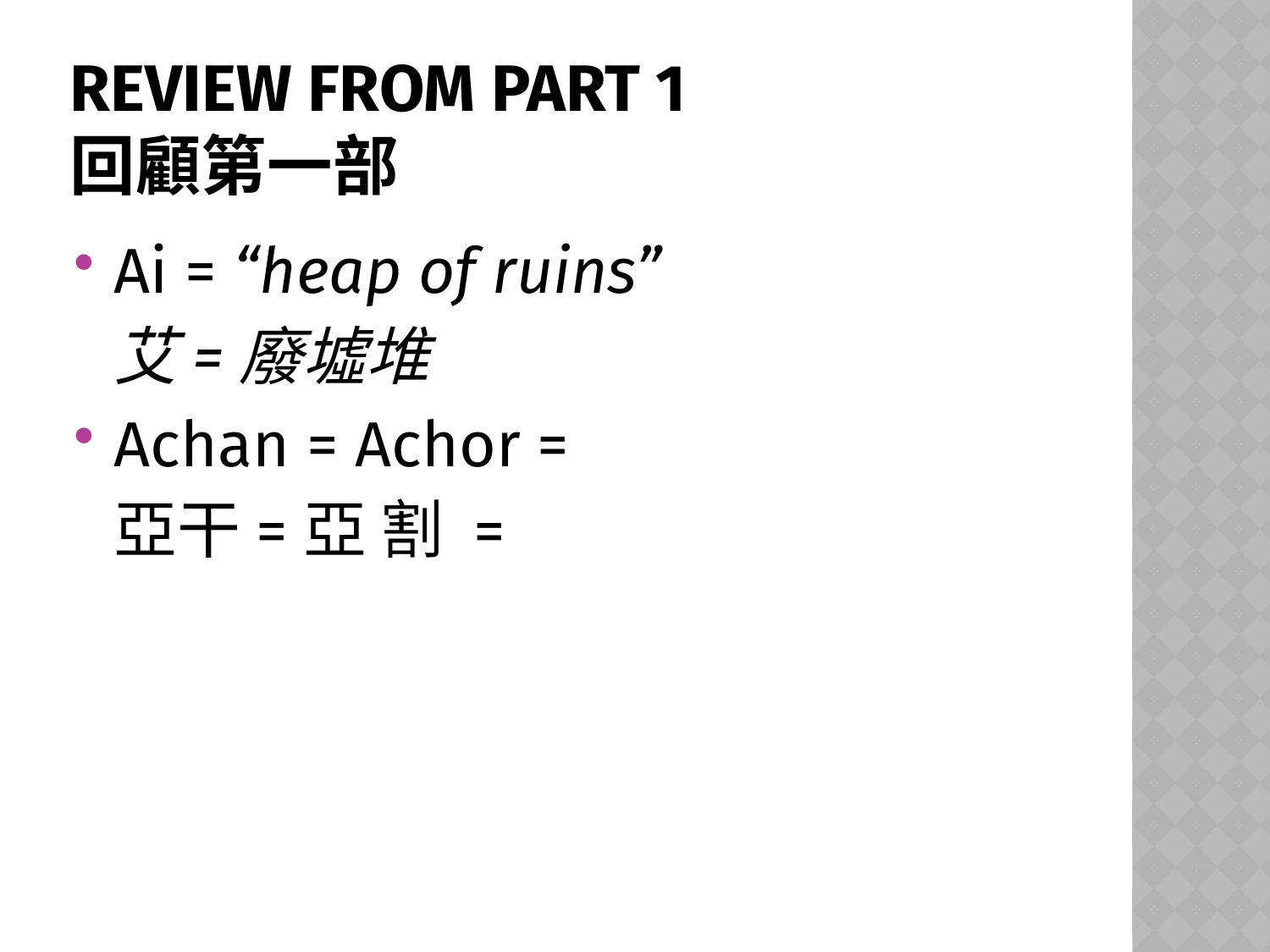

# Review from Part 1 回顧第一部
Ai = “heap of ruins”
	艾=廢墟堆
Achan = Achor =
	亞干=亞 割 =